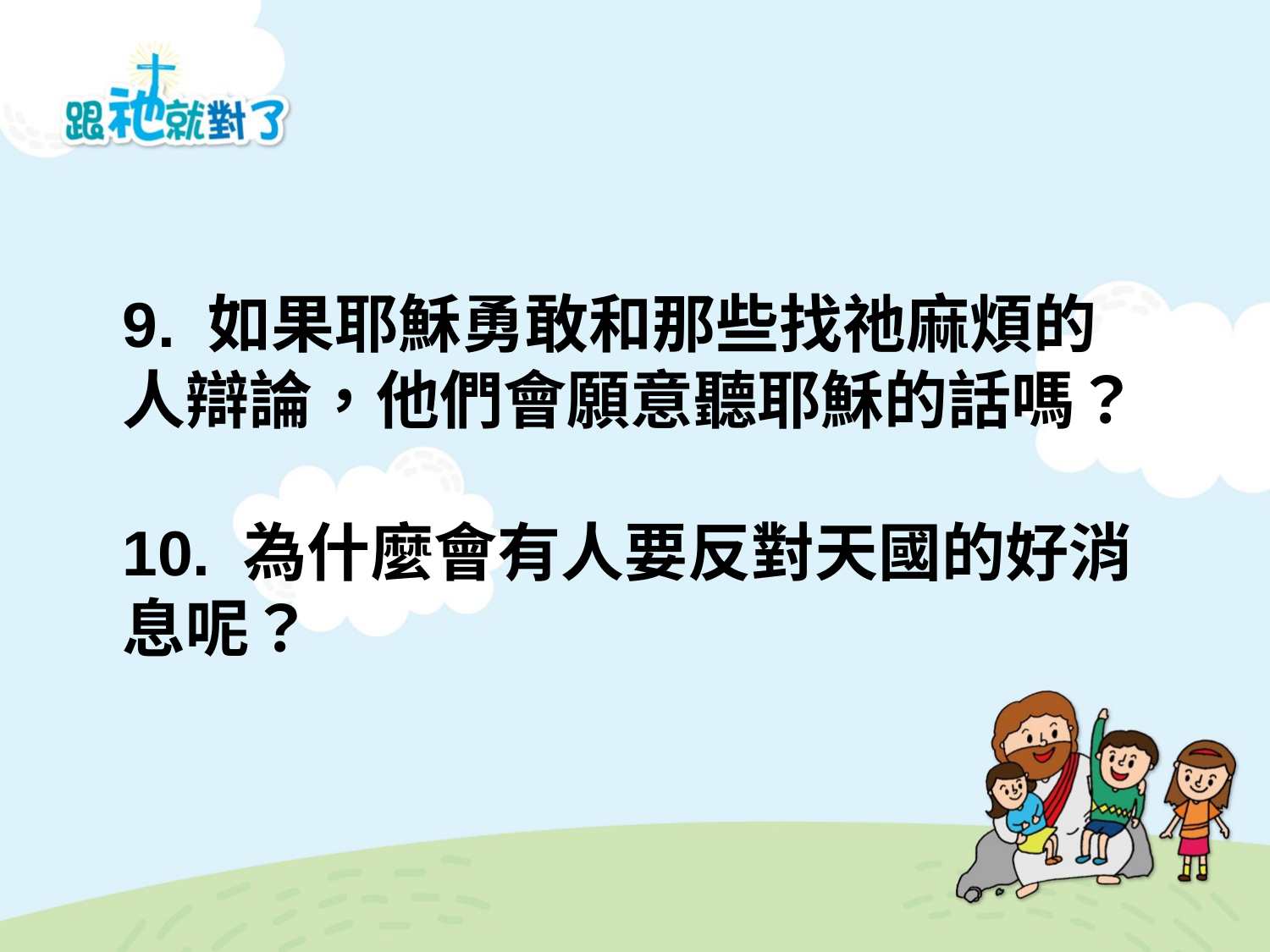

9. 如果耶穌勇敢和那些找祂麻煩的人辯論，他們會願意聽耶穌的話嗎？

10. 為什麼會有人要反對天國的好消息呢？